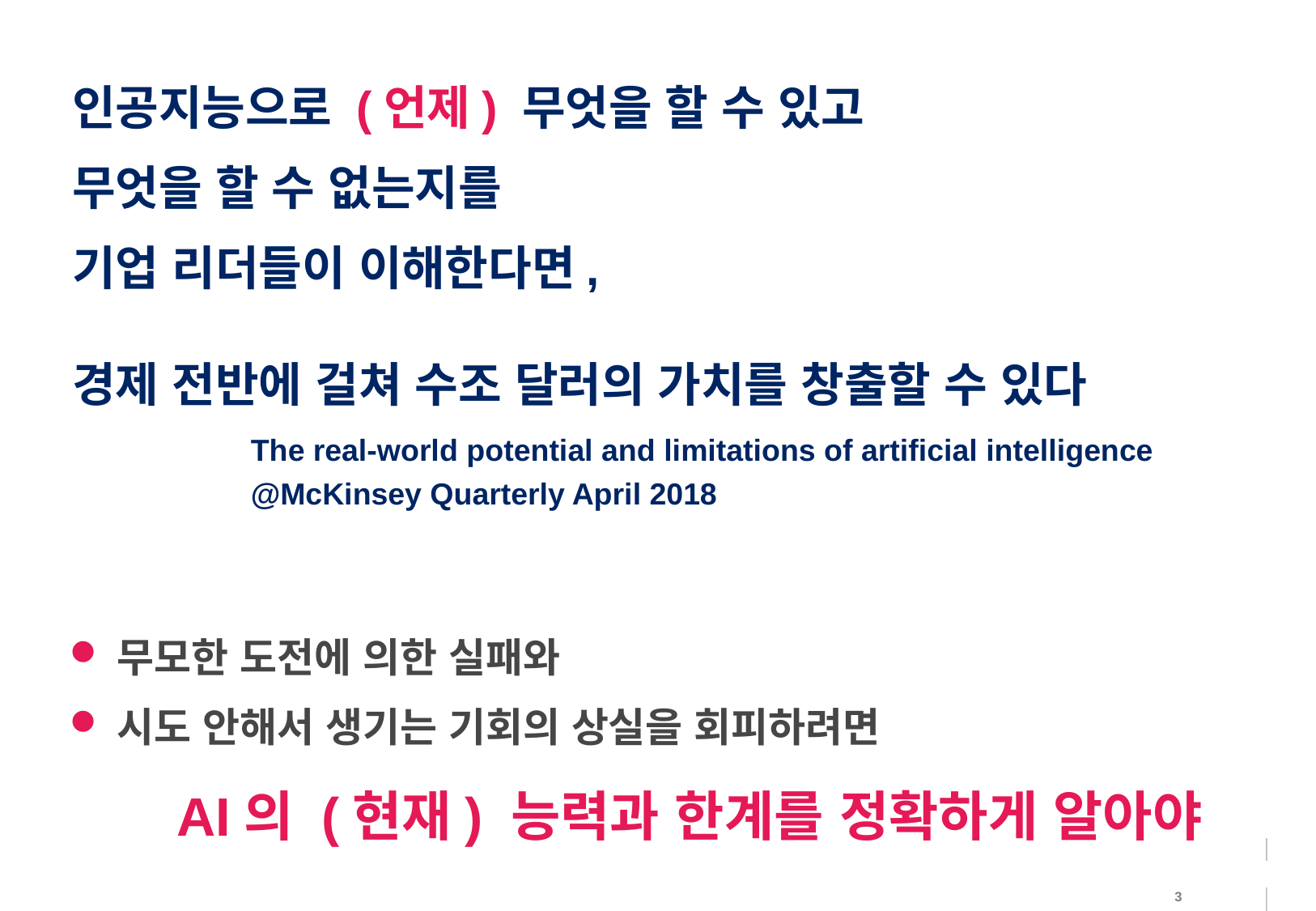

인공지능으로 (언제) 무엇을 할 수 있고
무엇을 할 수 없는지를
기업 리더들이 이해한다면,

경제 전반에 걸쳐 수조 달러의 가치를 창출할 수 있다
The real-world potential and limitations of artificial intelligence @McKinsey Quarterly April 2018

무모한 도전에 의한 실패와
시도 안해서 생기는 기회의 상실을 회피하려면
# AI의 (현재) 능력과 한계를 정확하게 알아야